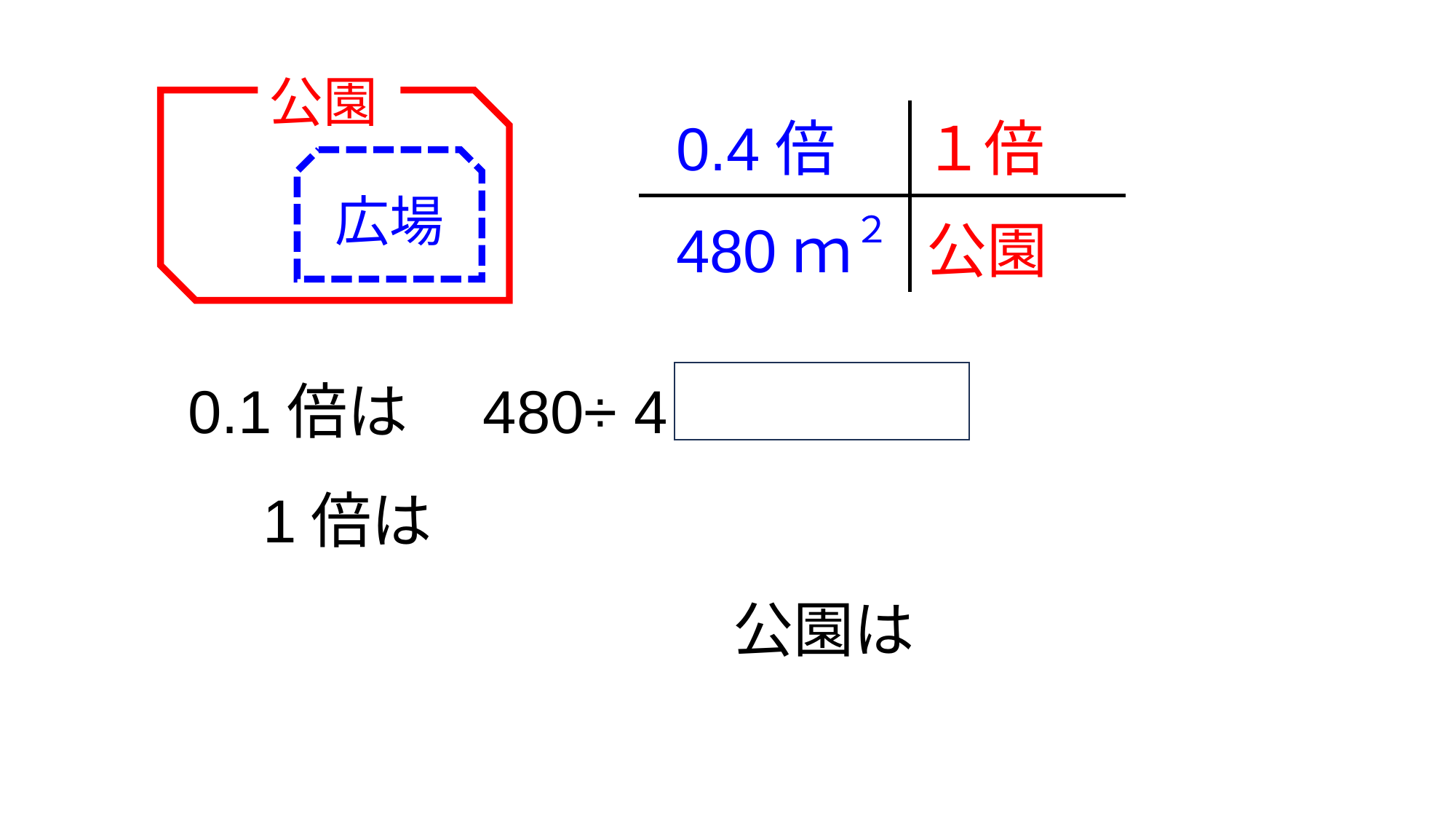

公園

0.4倍　  １倍

480ｍ　 公園
広場
２

0.1倍は　480÷ 4 ＝120

　1倍は

　　　　　　　　　公園は